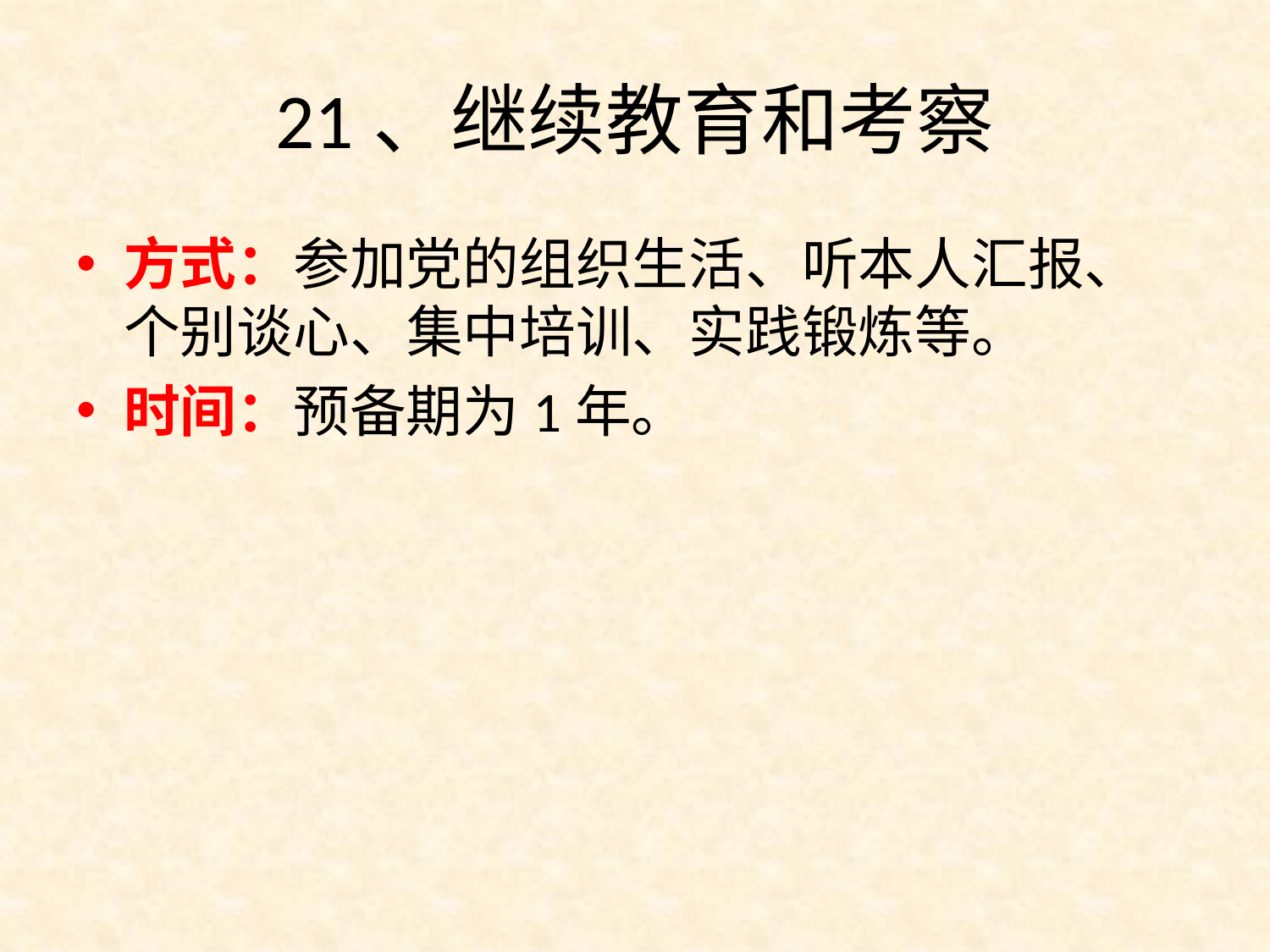

# 21、继续教育和考察
方式：参加党的组织生活、听本人汇报、个别谈心、集中培训、实践锻炼等。
时间：预备期为1年。